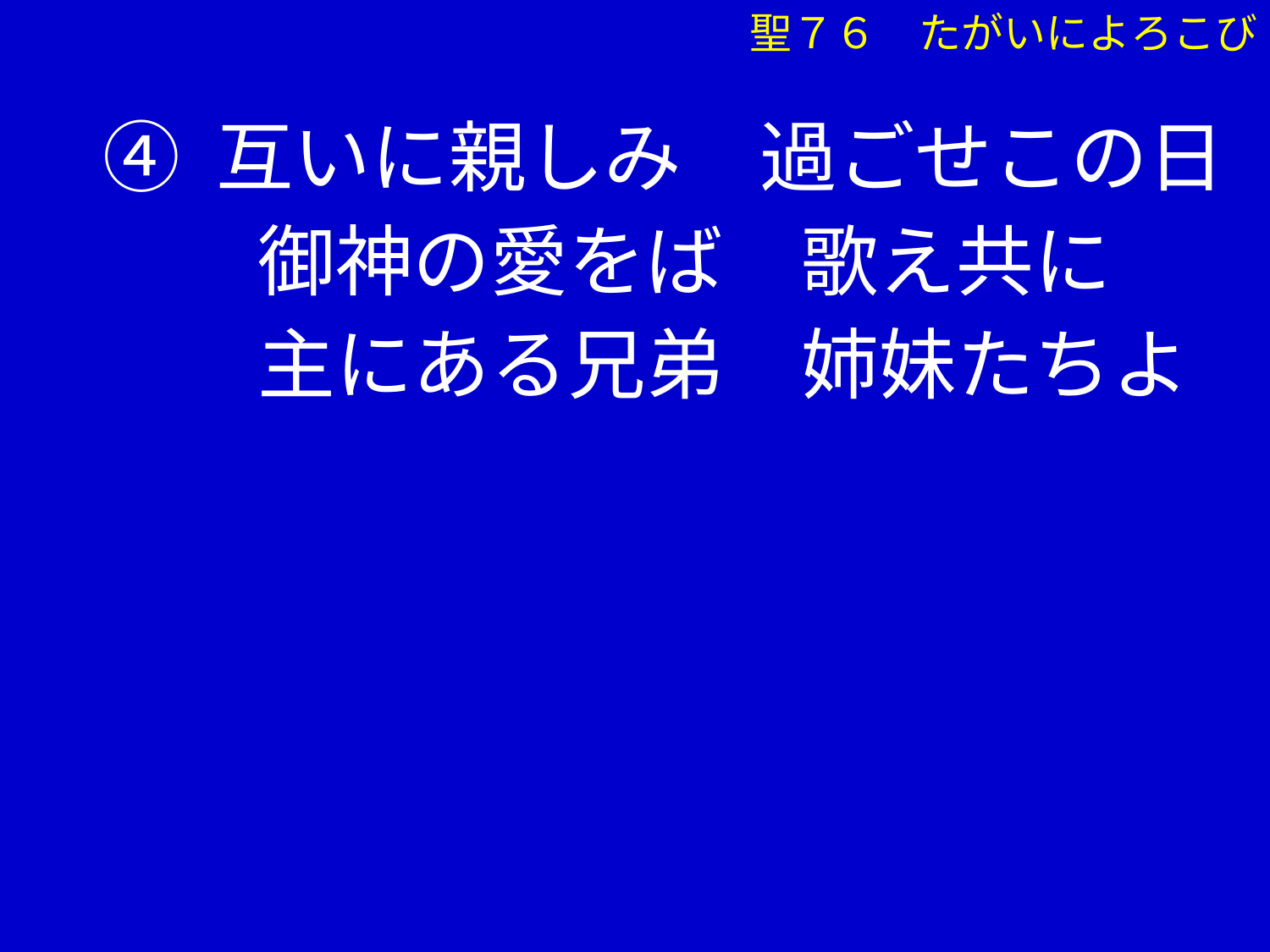

聖７６　たがいによろこび
④ 互いに親しみ　過ごせこの日
　　御神の愛をば　歌え共に
　　主にある兄弟　姉妹たちよ